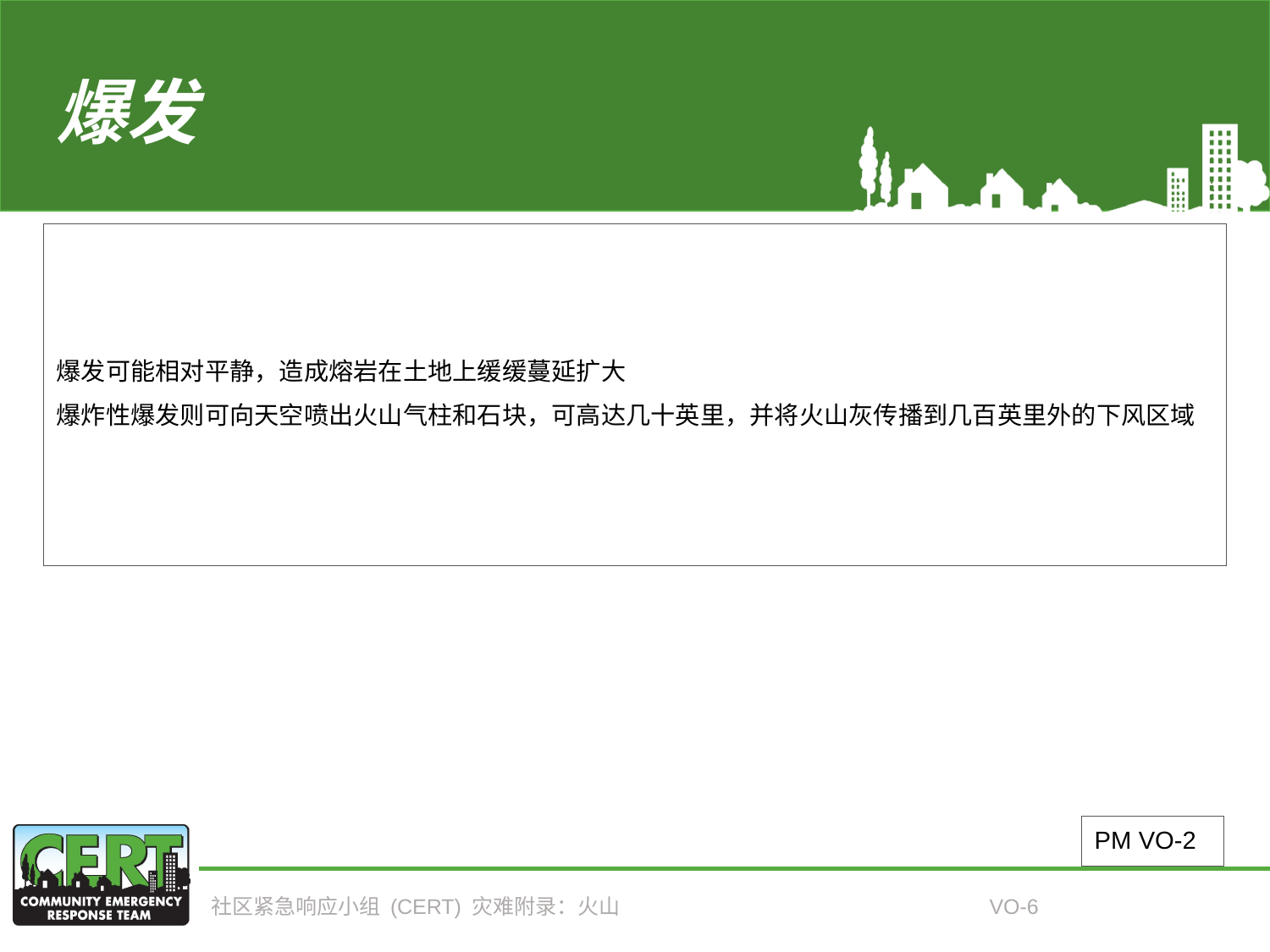

# 爆发
爆发可能相对平静，造成熔岩在土地上缓缓蔓延扩大
爆炸性爆发则可向天空喷出火山气柱和石块，可高达几十英里，并将火山灰传播到几百英里外的下风区域
PM VO-2
社区紧急响应小组 (CERT) 灾难附录：火山
VO-6